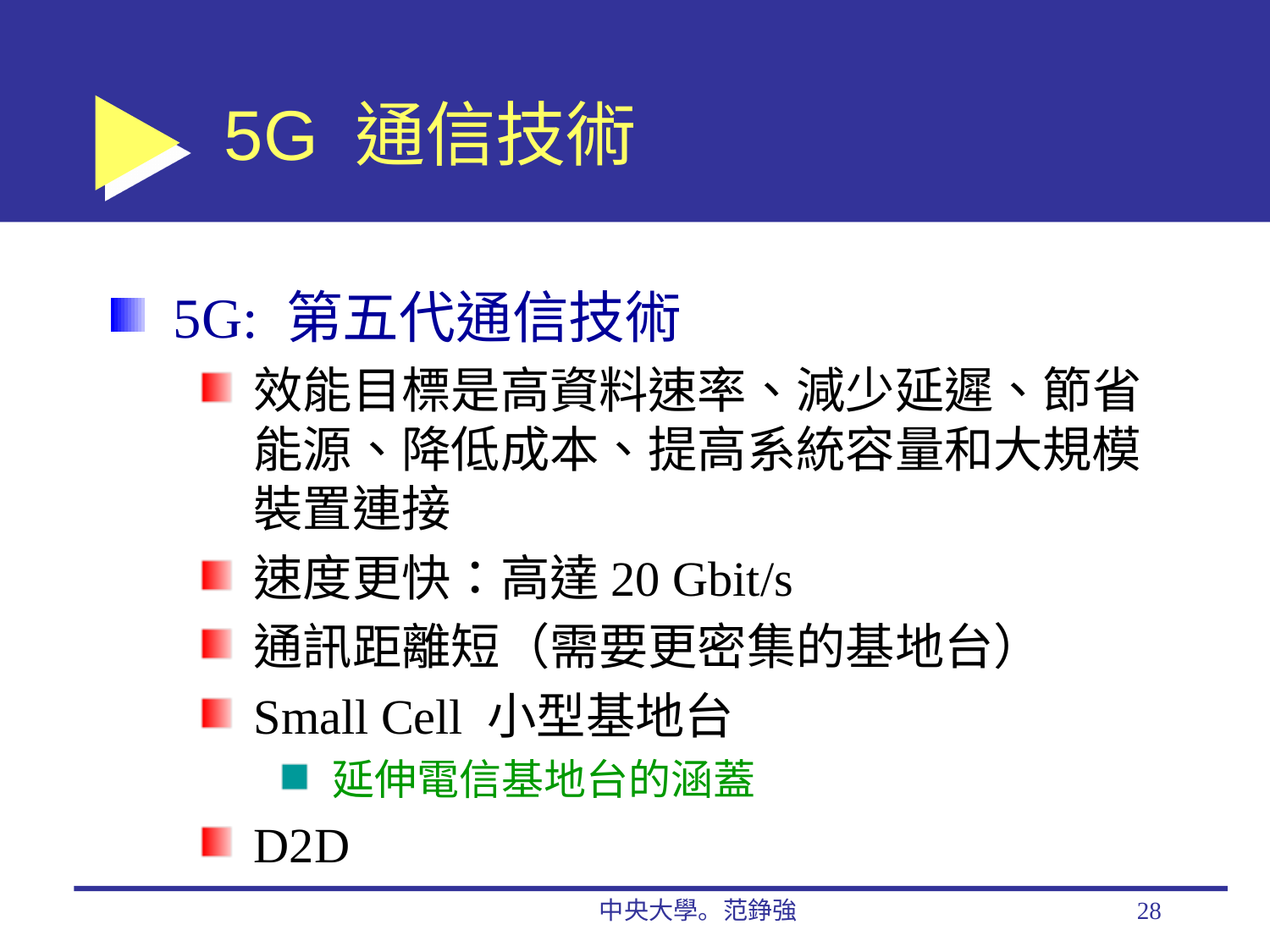

# 5G 通信技術
5G: 第五代通信技術
效能目標是高資料速率、減少延遲、節省能源、降低成本、提高系統容量和大規模裝置連接
速度更快：高達20 Gbit/s
通訊距離短（需要更密集的基地台）
Small Cell 小型基地台
延伸電信基地台的涵蓋
D2D

中央大學。范錚強
28